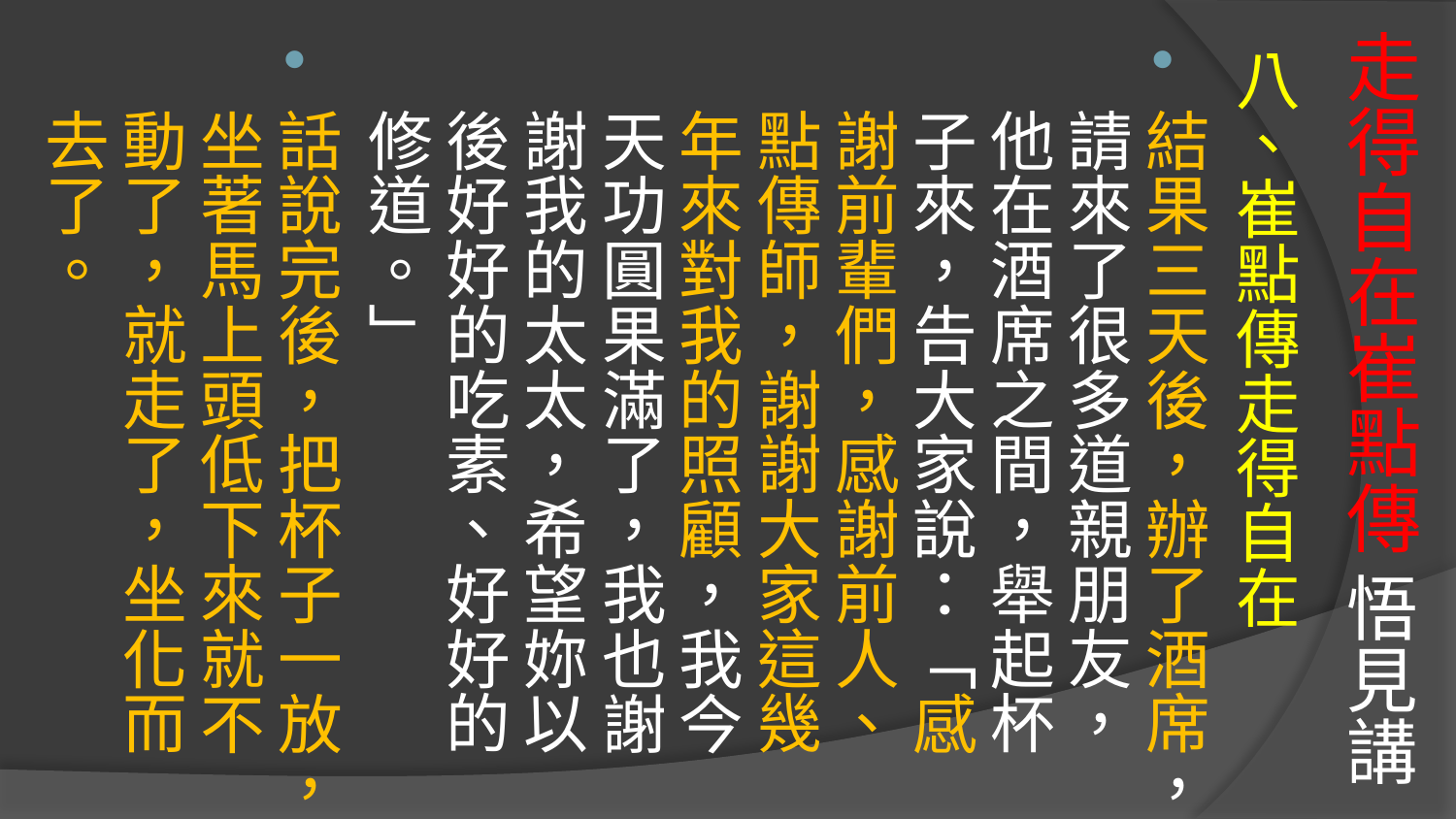

# 走得自在崔點傳 悟見講
八、崔點傳走得自在
結果三天後，辦了酒席，請來了很多道親朋友，他在酒席之間，舉起杯子來，告大家說：「感謝前輩們，感謝前人、點傳師，謝謝大家這幾年來對我的照顧，我今天功圓果滿了，我也謝謝我的太太，希望妳以後好好的吃素、好好的修道。」
話說完後，把杯子一放，坐著馬上頭低下來就不動了，就走了，坐化而去了。